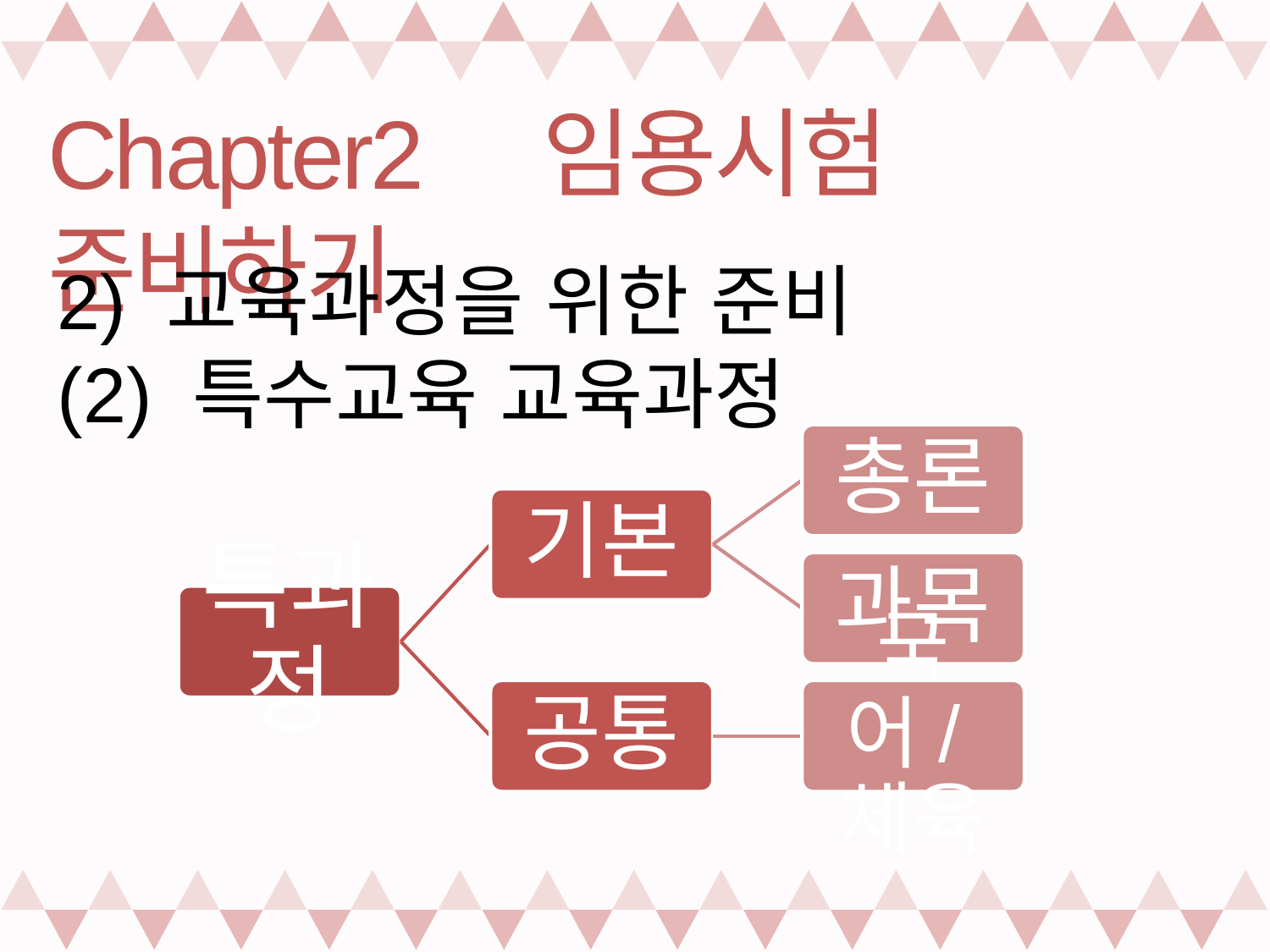

Chapter2    임용시험 준비하기
2) 교육과정을 위한 준비
(2) 특수교육 교육과정
특과정

기본

총론

과목

공통

국어/체육